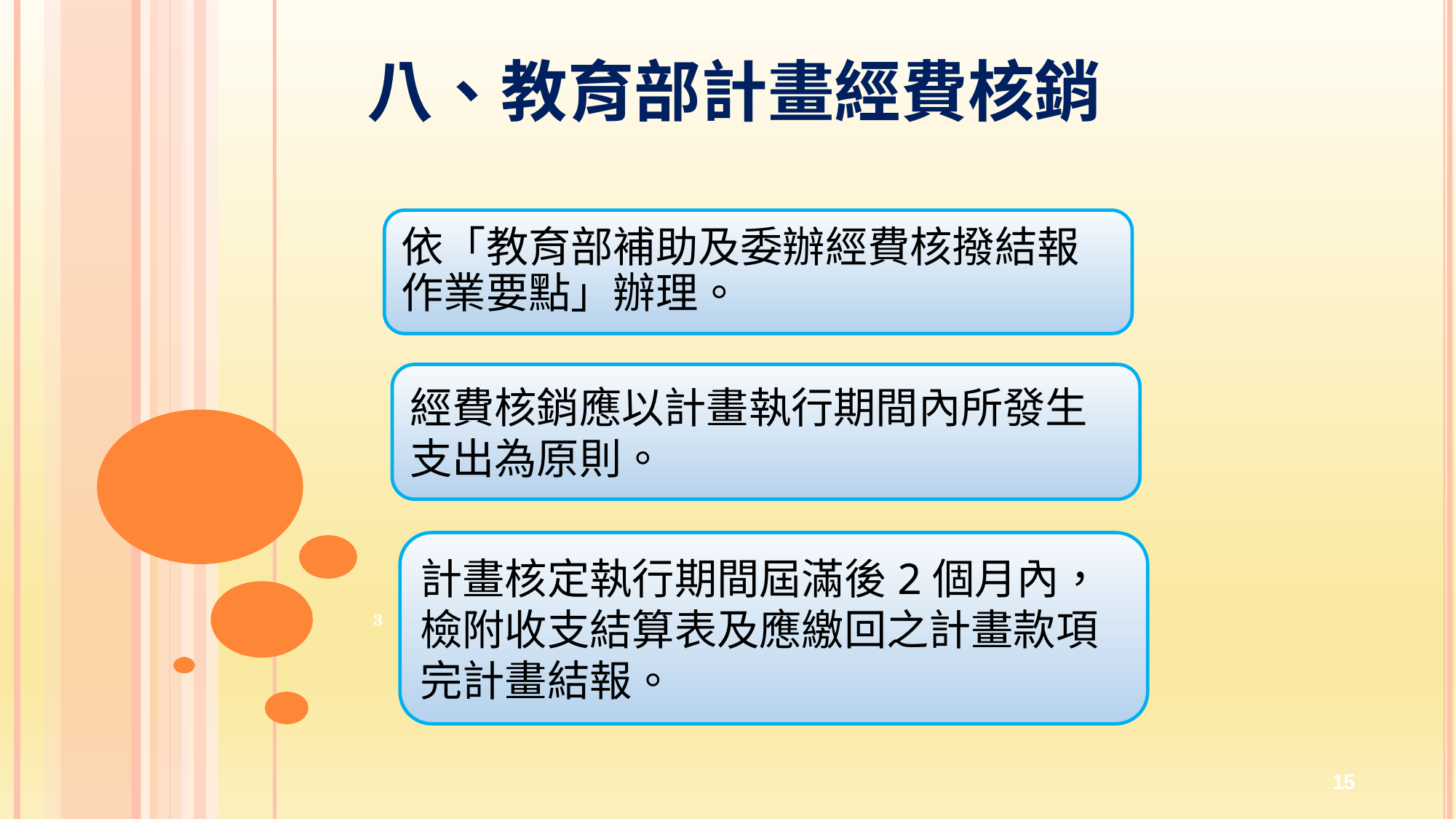

# 八、教育部計畫經費核銷

依「教育部補助及委辦經費核撥結報作業要點」辦理。
經費核銷應以計畫執行期間內所發生支出為原則。
計畫核定執行期間屆滿後2個月內，檢附收支結算表及應繳回之計畫款項完計畫結報。
3
15